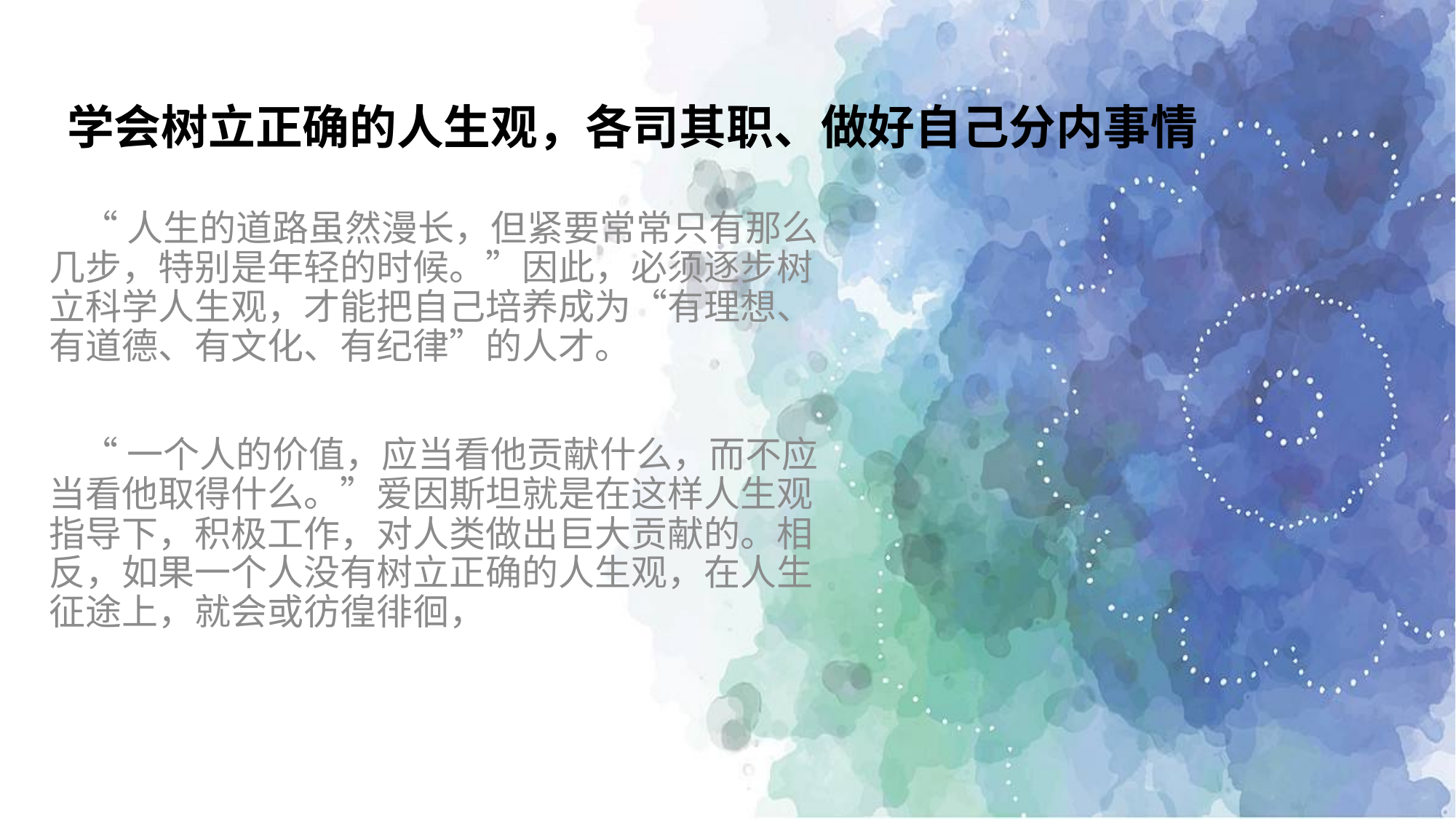

# 学会树立正确的人生观，各司其职、做好自己分内事情
    “人生的道路虽然漫长，但紧要常常只有那么几步，特别是年轻的时候。”因此，必须逐步树立科学人生观，才能把自己培养成为“有理想、有道德、有文化、有纪律”的人才。

    “一个人的价值，应当看他贡献什么，而不应当看他取得什么。”爱因斯坦就是在这样人生观指导下，积极工作，对人类做出巨大贡献的。相反，如果一个人没有树立正确的人生观，在人生征途上，就会或彷徨徘徊，